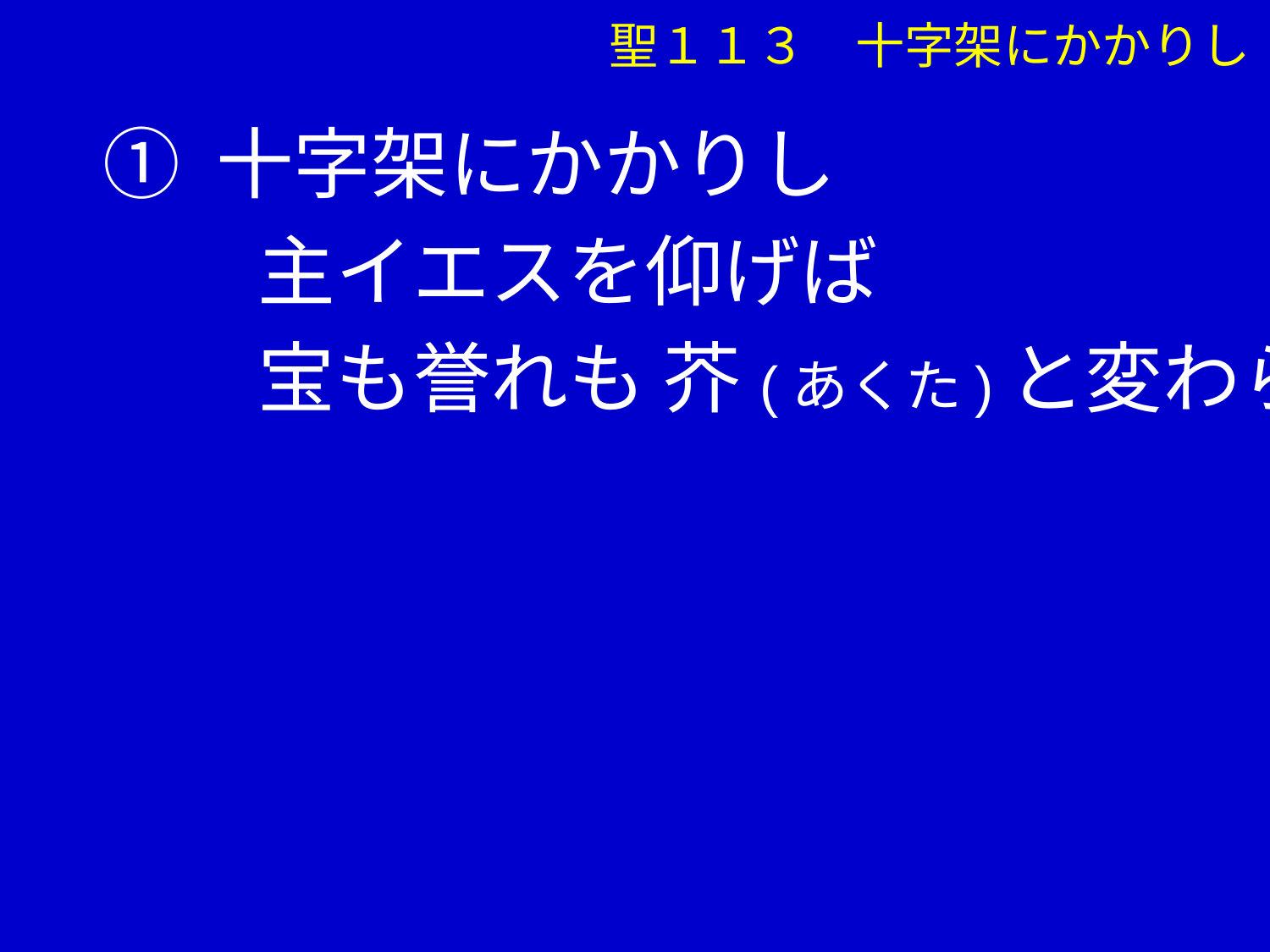

① 十字架にかかりし
　　主イエスを仰げば
　　宝も誉れも 芥(あくた)と変わらず
聖１１３　十字架にかかりし